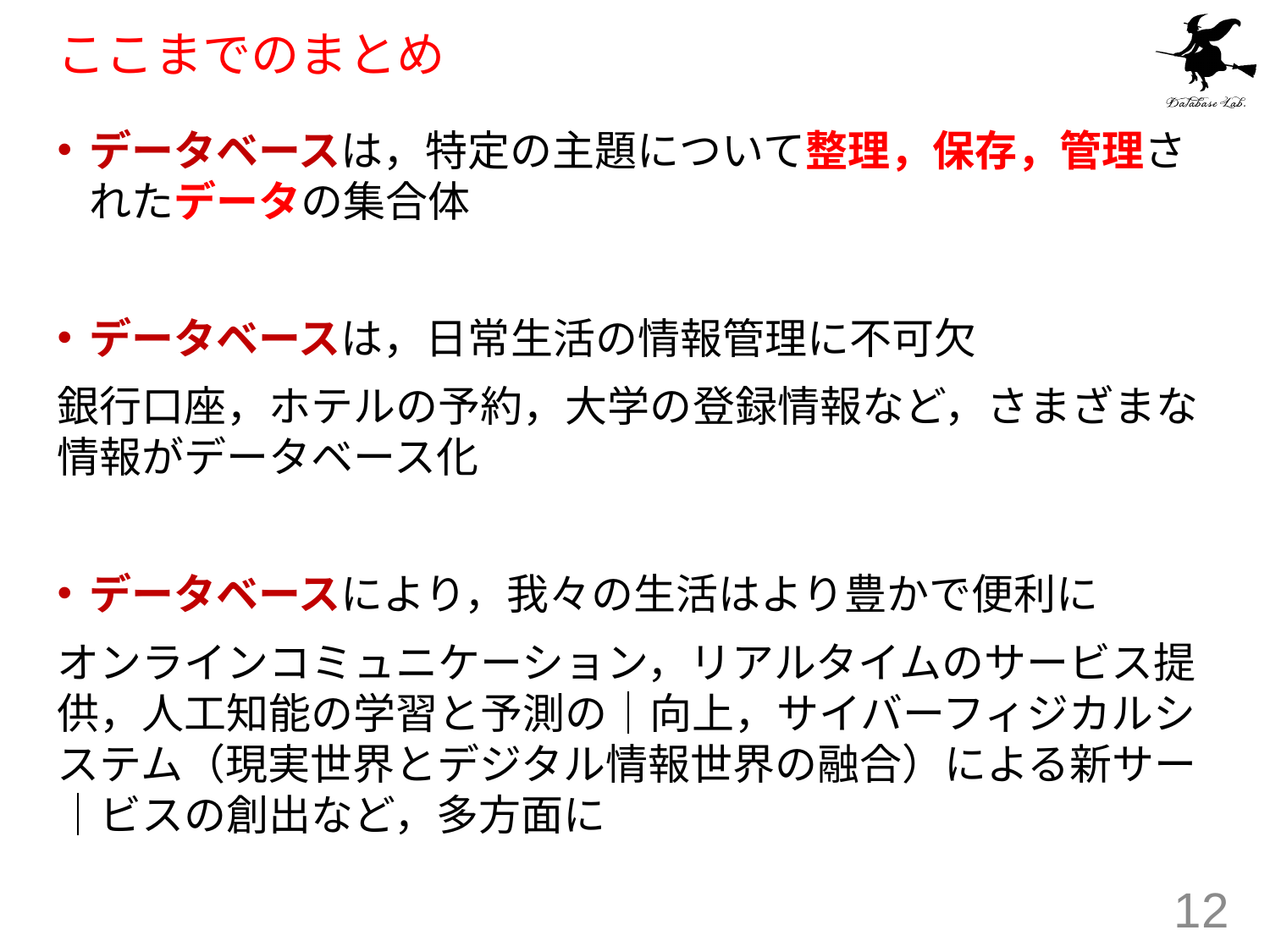

# ここまでのまとめ
データベースは，特定の主題について整理，保存，管理されたデータの集合体

データベースは，日常生活の情報管理に不可欠
銀行口座，ホテルの予約，大学の登録情報など，さまざまな情報がデータベース化

データベースにより，我々の生活はより豊かで便利に
オンラインコミュニケーション，リアルタイムのサービス提供，人工知能の学習と予測の｜向上，サイバーフィジカルシステム（現実世界とデジタル情報世界の融合）による新サー｜ビスの創出など，多方面に
12